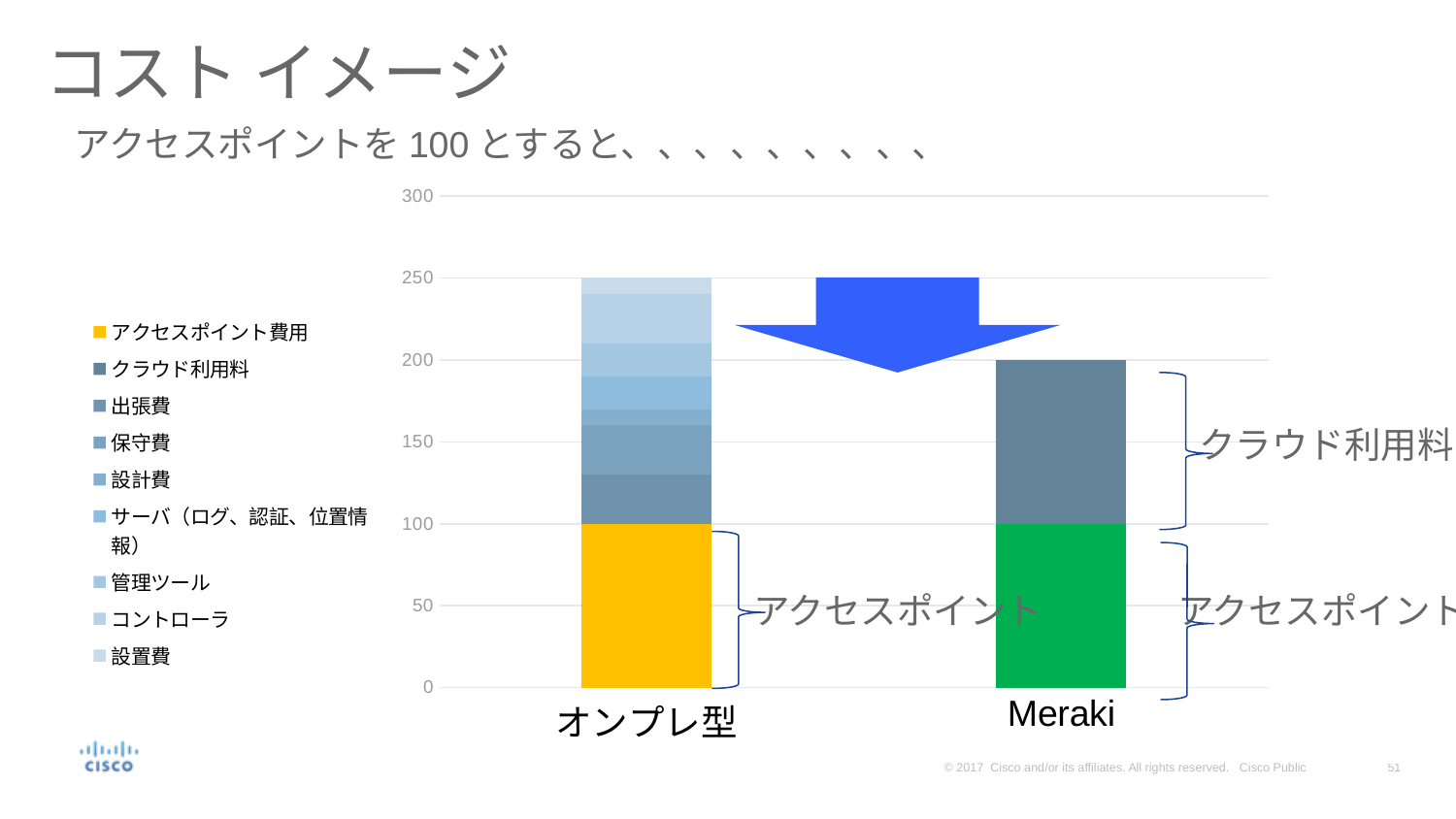

# コスト イメージ
アクセスポイントを100とすると、、、、、、、、、

### Chart

| Category | アクセスポイント費用 | クラウド利用料 | 出張費 | 保守費 | 設計費 | サーバ（ログ、認証、位置情報） | 管理ツール | コントローラ | 設置費 |
|---|---|---|---|---|---|---|---|---|---|
| オンプレ型 | 100.0 | None | 30.0 | 30.0 | 10.0 | 20.0 | 20.0 | 30.0 | 10.0 |
| Meraki | 100.0 | 100.0 | None | None | None | None | None | None | None |

クラウド利用料

アクセスポイント
アクセスポイント